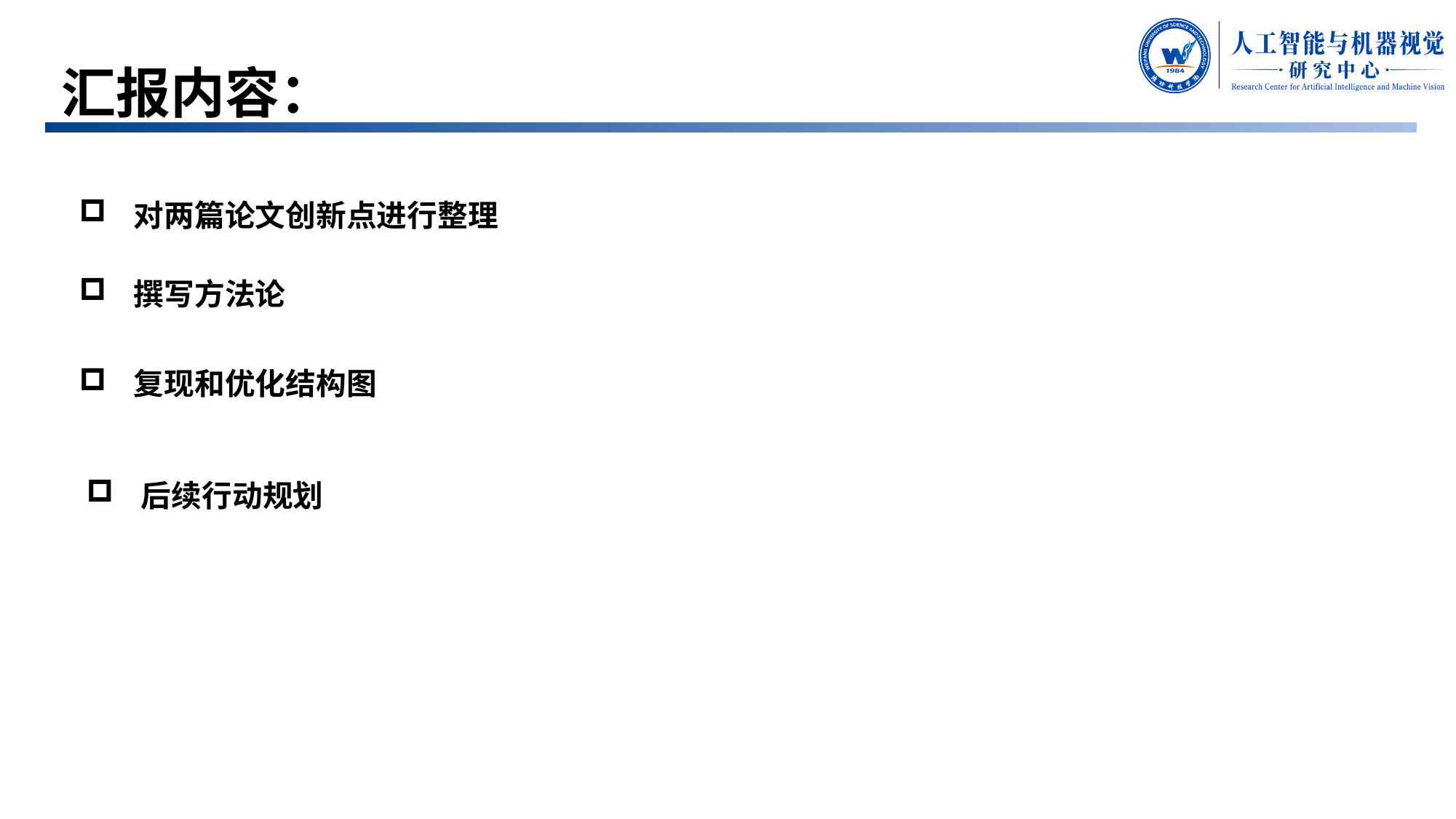

# 汇报内容：
对两篇论文创新点进行整理
撰写方法论
复现和优化结构图
后续行动规划